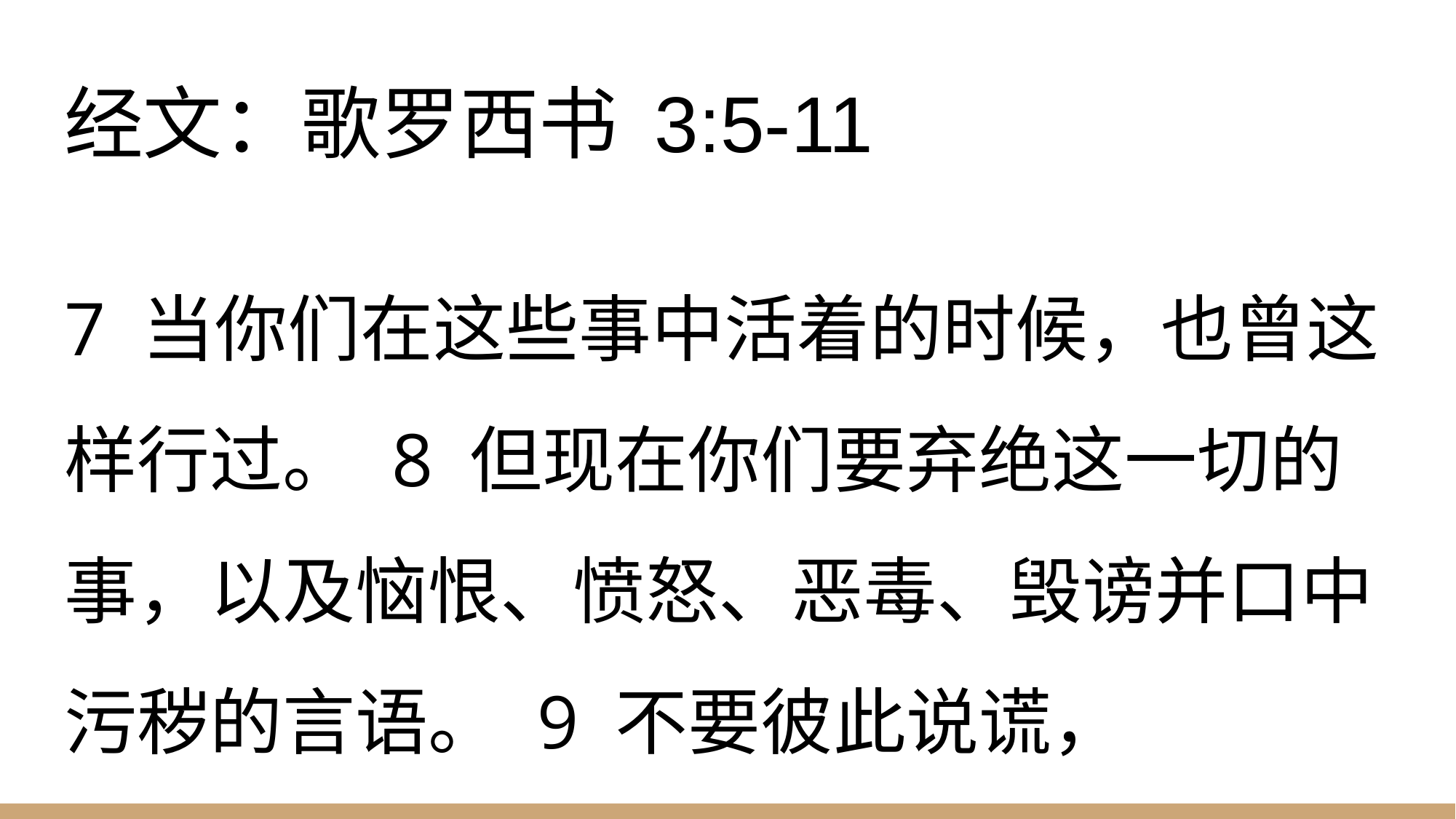

# 经文：歌罗西书 3:5-11
7 当你们在这些事中活着的时候，也曾这样行过。 8 但现在你们要弃绝这一切的事，以及恼恨、愤怒、恶毒、毁谤并口中污秽的言语。 9 不要彼此说谎，